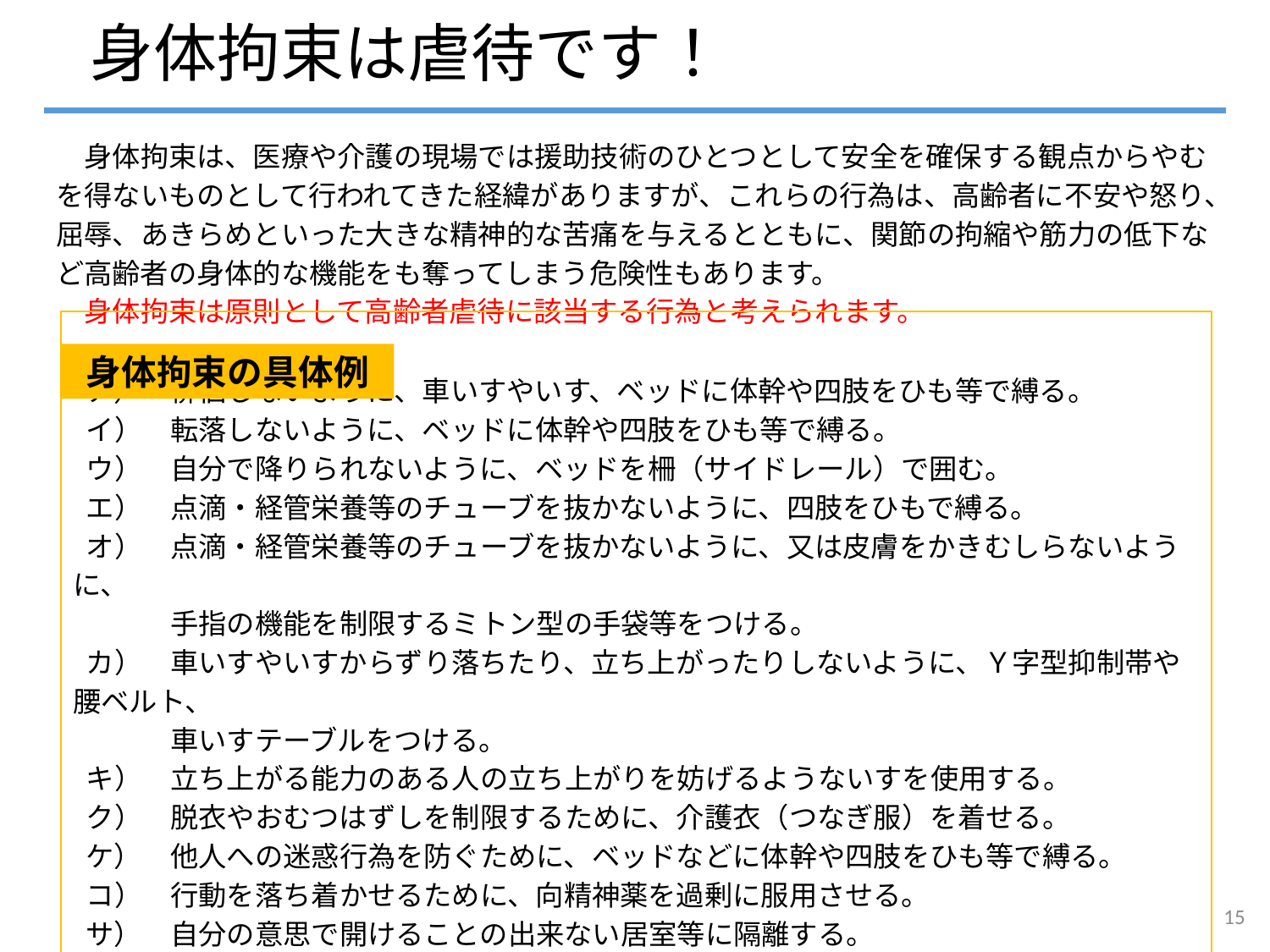

# 身体拘束は虐待です！
　身体拘束は、医療や介護の現場では援助技術のひとつとして安全を確保する観点からやむを得ないものとして行われてきた経緯がありますが、これらの行為は、高齢者に不安や怒り、屈辱、あきらめといった大きな精神的な苦痛を与えるとともに、関節の拘縮や筋力の低下など高齢者の身体的な機能をも奪ってしまう危険性もあります。
　身体拘束は原則として高齢者虐待に該当する行為と考えられます。
身体拘束の具体例

 ア）　徘徊しないように、車いすやいす、ベッドに体幹や四肢をひも等で縛る。
 イ）　転落しないように、ベッドに体幹や四肢をひも等で縛る。
 ウ）　自分で降りられないように、ベッドを柵（サイドレール）で囲む。
 エ）　点滴・経管栄養等のチューブを抜かないように、四肢をひもで縛る。
 オ）　点滴・経管栄養等のチューブを抜かないように、又は皮膚をかきむしらないように、
 　　　手指の機能を制限するミトン型の手袋等をつける。
 カ）　車いすやいすからずり落ちたり、立ち上がったりしないように、Ｙ字型抑制帯や腰ベルト、
 　　　車いすテーブルをつける。
 キ）　立ち上がる能力のある人の立ち上がりを妨げるようないすを使用する。
 ク）　脱衣やおむつはずしを制限するために、介護衣（つなぎ服）を着せる。
 ケ）　他人への迷惑行為を防ぐために、ベッドなどに体幹や四肢をひも等で縛る。
 コ）　行動を落ち着かせるために、向精神薬を過剰に服用させる。
 サ）　自分の意思で開けることの出来ない居室等に隔離する。
15